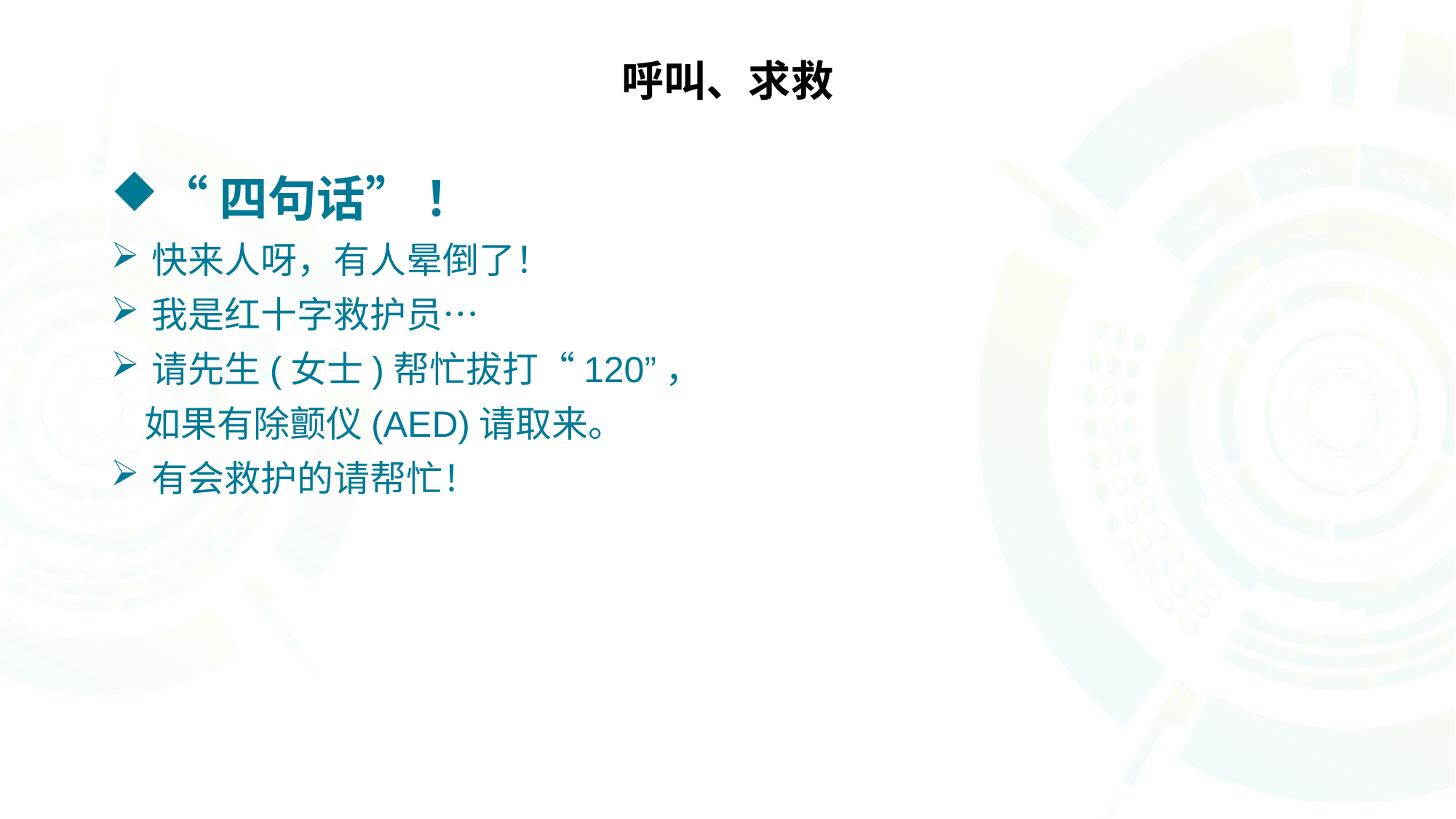

# 呼叫、求救
“四句话” ！
快来人呀，有人晕倒了！
我是红十字救护员…
请先生(女士)帮忙拔打“120”，
   如果有除颤仪(AED)请取来。
有会救护的请帮忙！